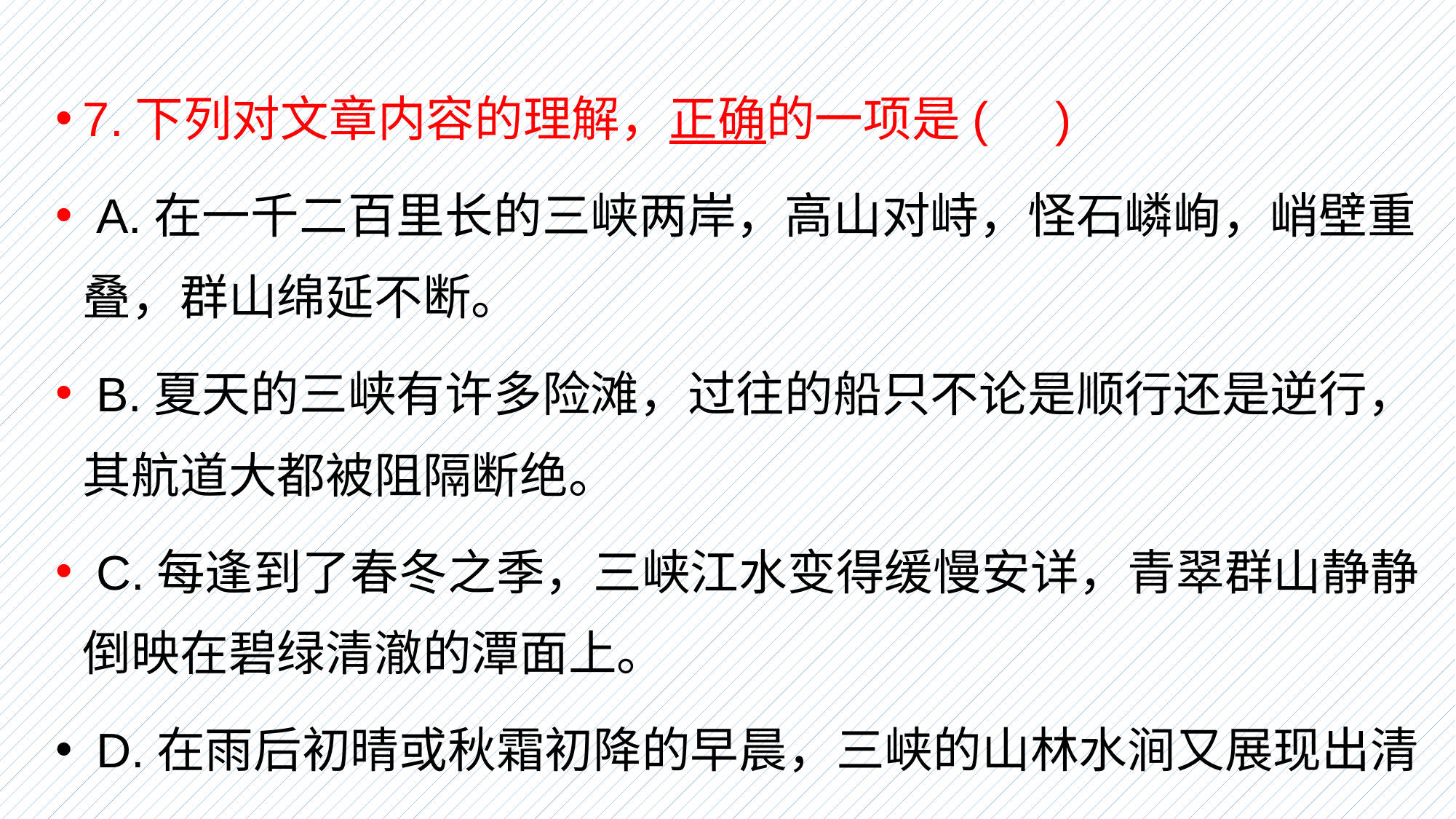

7.下列对文章内容的理解，正确的一项是(     )
 A.在一千二百里长的三峡两岸，高山对峙，怪石嶙峋，峭壁重叠，群山绵延不断。 B.夏天的三峡有许多险滩，过往的船只不论是顺行还是逆行，其航道大都被阻隔断绝。 C.每逢到了春冬之季，三峡江水变得缓慢安详，青翠群山静静倒映在碧绿清澈的潭面上。 D.在雨后初晴或秋霜初降的早晨，三峡的山林水涧又展现出清
凉热闹的另外一番景象。